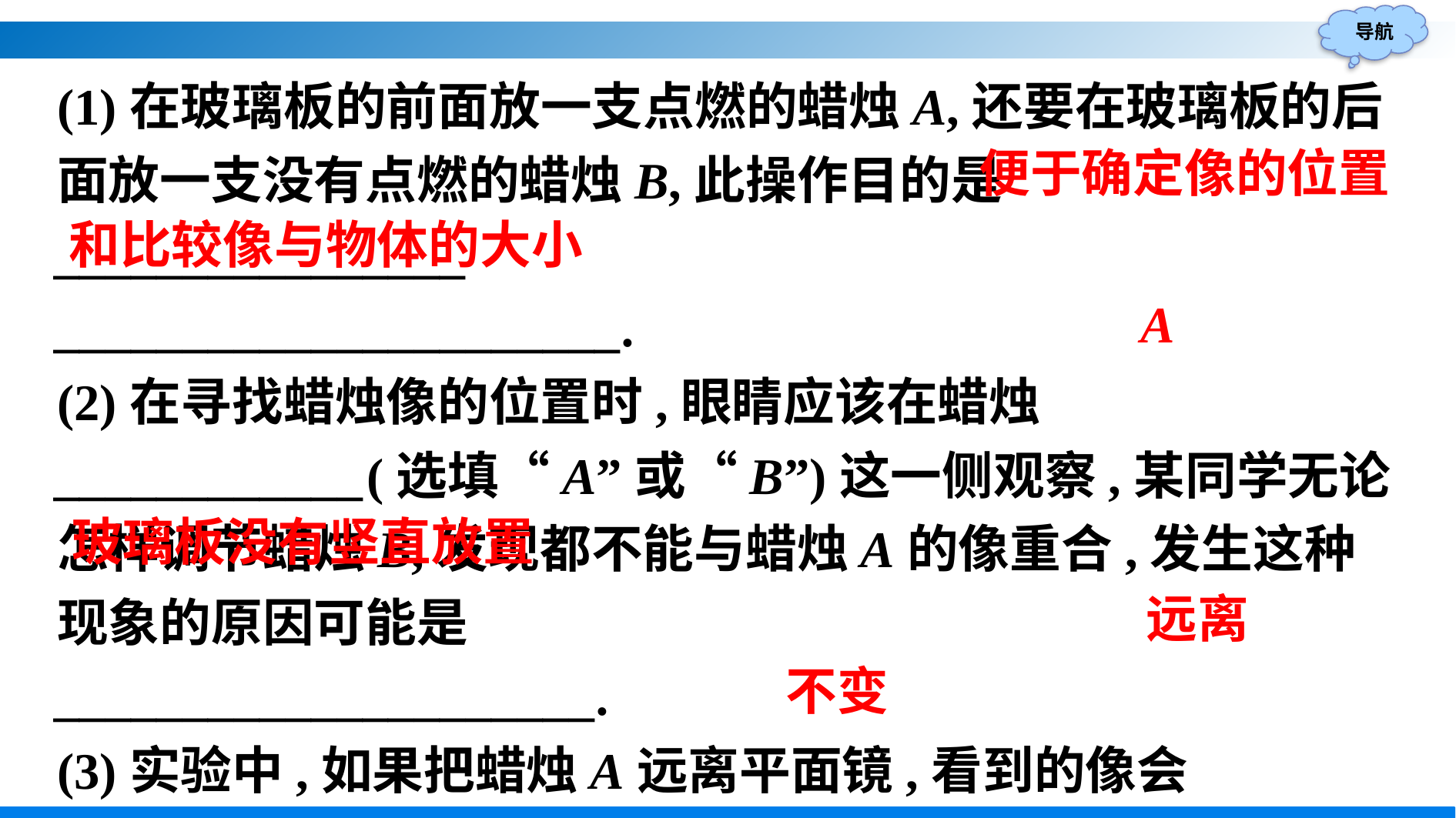

(1)在玻璃板的前面放一支点燃的蜡烛A,还要在玻璃板的后面放一支没有点燃的蜡烛B,此操作目的是________________
______________________.
(2)在寻找蜡烛像的位置时,眼睛应该在蜡烛____________(选填“A”或“B”)这一侧观察,某同学无论怎样调节蜡烛B,发现都不能与蜡烛A的像重合,发生这种现象的原因可能是
_____________________.
(3)实验中,如果把蜡烛A远离平面镜,看到的像会________(选填“远离”或“靠近”),像的大小____________(选填“变大”“不变”或“变小”).
便于确定像的位置
和比较像与物体的大小
A
玻璃板没有竖直放置
远离
不变